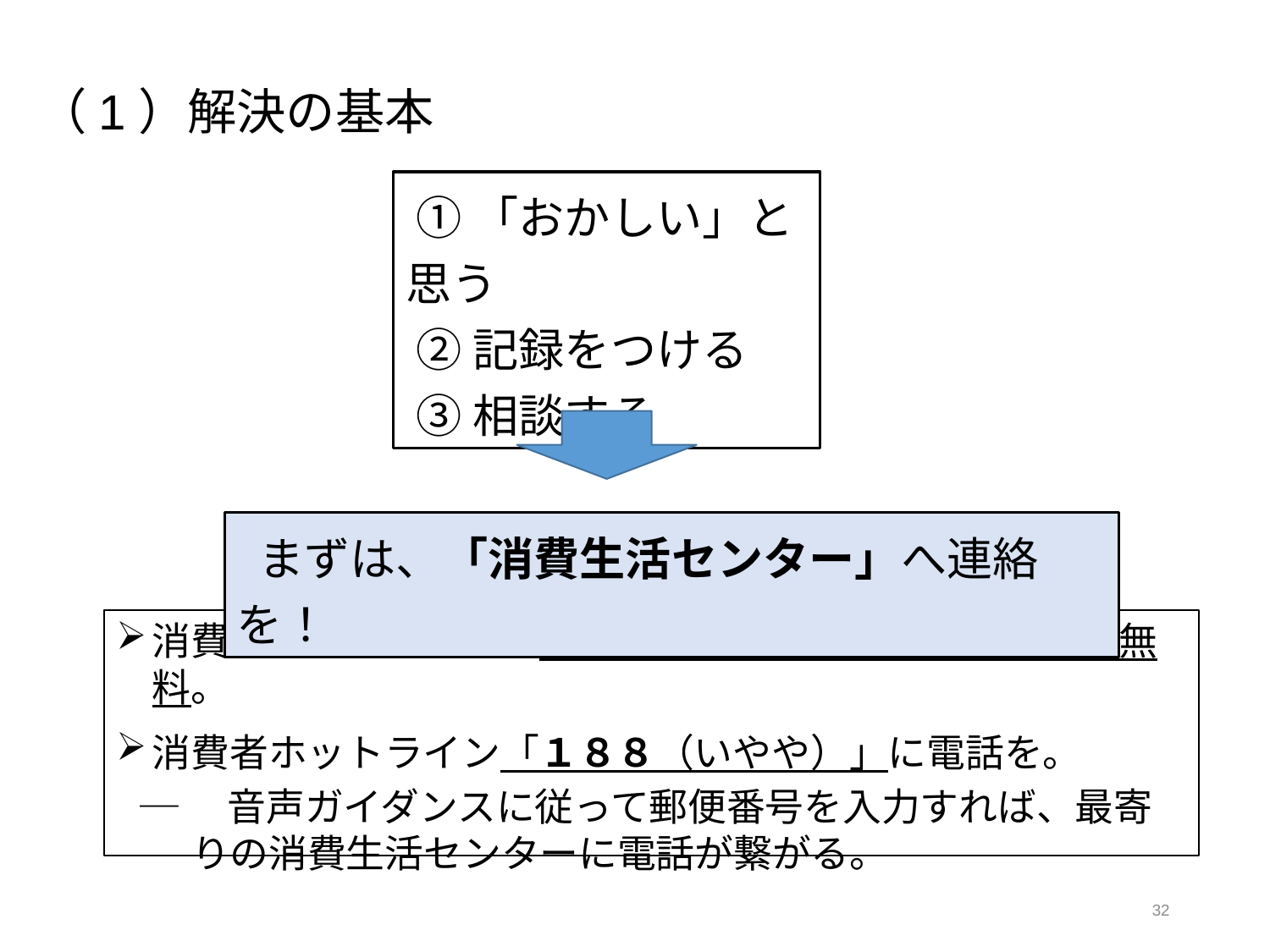

（1）解決の基本
 ①「おかしい」と思う
 ②記録をつける
 ③相談する

 まずは、「消費生活センター」へ連絡を！
消費生活センターは、中立・公正な機関であり、相談は無料。
消費者ホットライン「１８８（いやや）」に電話を。
─　音声ガイダンスに従って郵便番号を入力すれば、最寄りの消費生活センターに電話が繋がる。
32